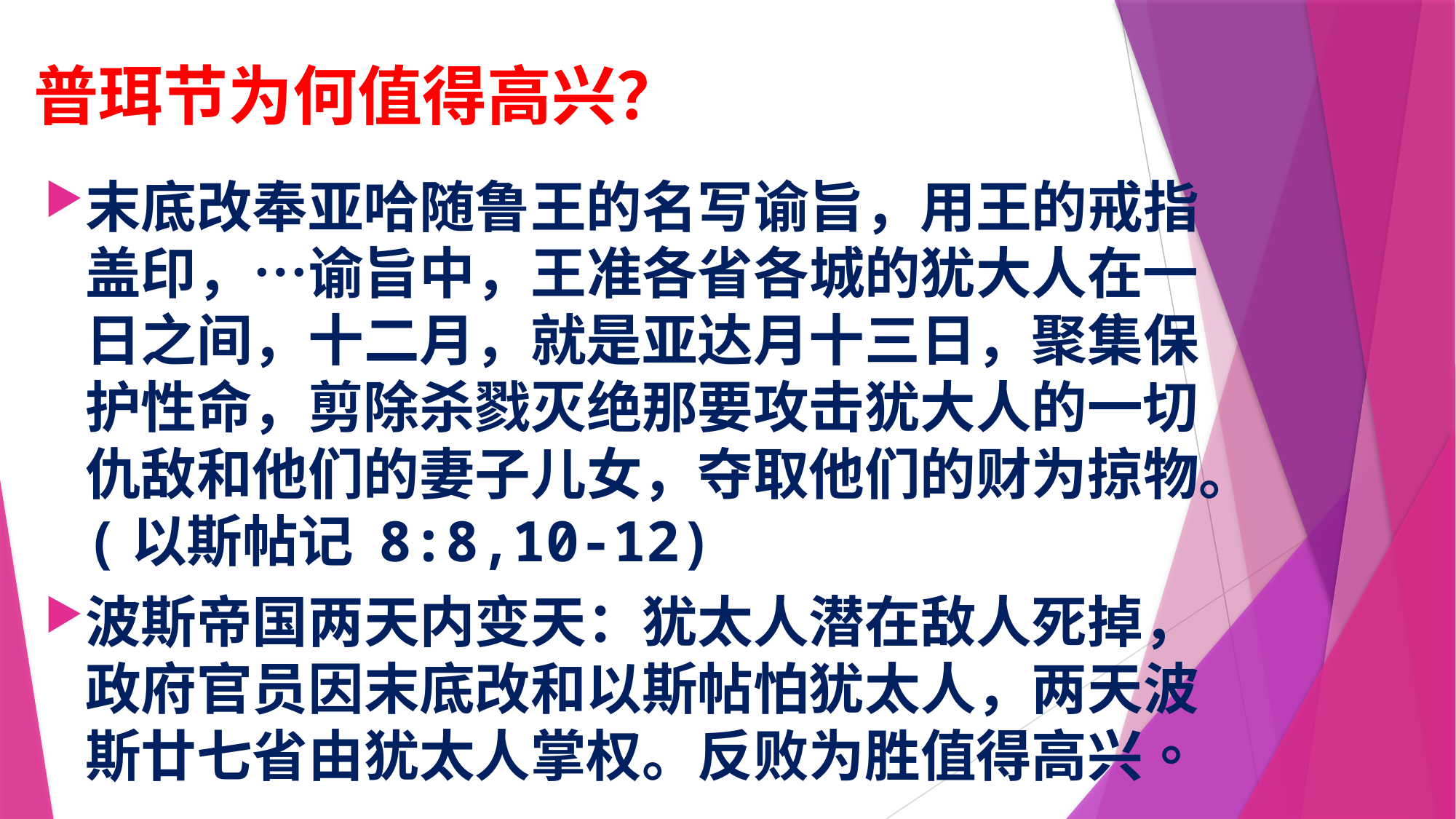

# 普珥节为何值得高兴？
末底改奉亚哈随鲁王的名写谕旨，用王的戒指盖印，…谕旨中，王准各省各城的犹大人在一日之间，十二月，就是亚达月十三日，聚集保护性命，剪除杀戮灭绝那要攻击犹大人的一切仇敌和他们的妻子儿女，夺取他们的财为掠物。(以斯帖记 8:8,10-12)
波斯帝国两天内变天：犹太人潜在敌人死掉，政府官员因末底改和以斯帖怕犹太人，两天波斯廿七省由犹太人掌权。反败为胜值得高兴。